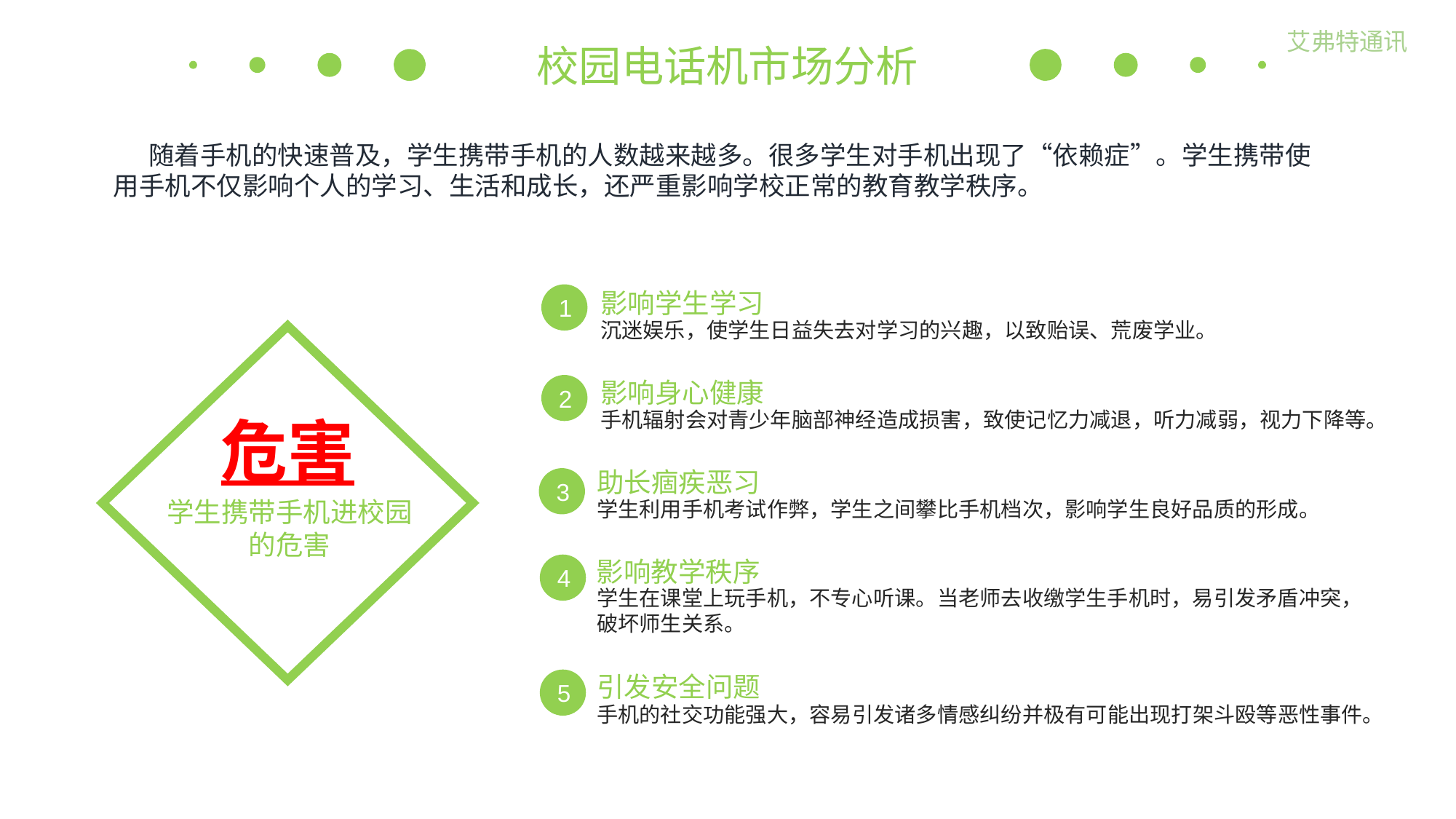

艾弗特通讯
校园电话机市场分析

     随着手机的快速普及，学生携带手机的人数越来越多。很多学生对手机出现了“依赖症”。学生携带使用手机不仅影响个人的学习、生活和成长，还严重影响学校正常的教育教学秩序。
影响学生学习
1
沉迷娱乐，使学生日益失去对学习的兴趣，以致贻误、荒废学业。

危害
学生携带手机进校园的危害
影响身心健康
2
手机辐射会对青少年脑部神经造成损害，致使记忆力减退，听力减弱，视力下降等。
助长痼疾恶习
3
学生利用手机考试作弊，学生之间攀比手机档次，影响学生良好品质的形成。
影响教学秩序
4
学生在课堂上玩手机，不专心听课。当老师去收缴学生手机时，易引发矛盾冲突，破坏师生关系。
引发安全问题
5
手机的社交功能强大，容易引发诸多情感纠纷并极有可能出现打架斗殴等恶性事件。